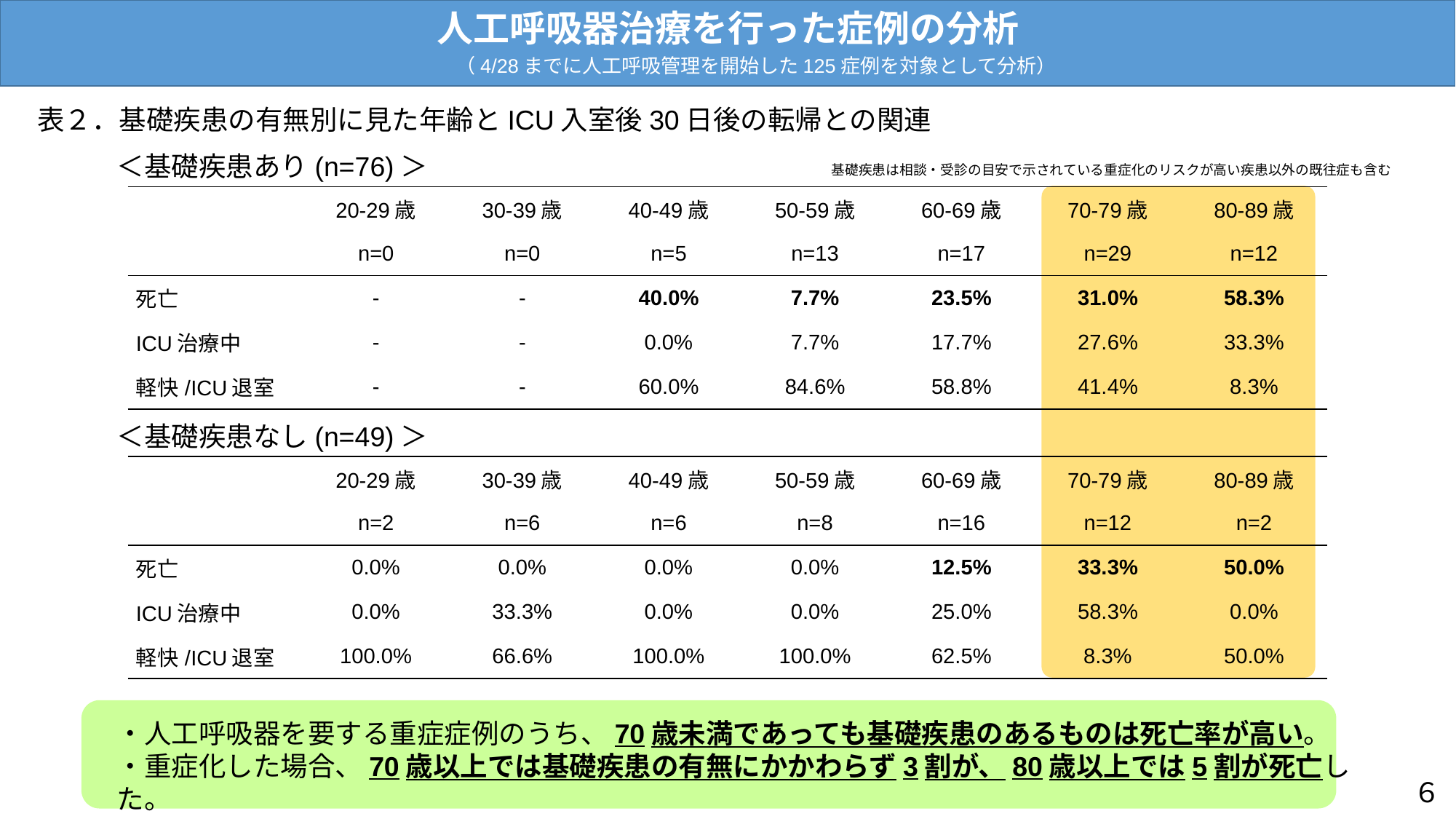

人工呼吸器治療を行った症例の分析
（4/28までに人工呼吸管理を開始した125症例を対象として分析）
表２．基礎疾患の有無別に見た年齢とICU入室後30日後の転帰との関連
＜基礎疾患あり(n=76)＞
基礎疾患は相談・受診の目安で示されている重症化のリスクが高い疾患以外の既往症も含む

|  | 20-29歳 | 30-39歳 | 40-49歳 | 50-59歳 | 60-69歳 | 70-79歳 | 80-89歳 |
| --- | --- | --- | --- | --- | --- | --- | --- |
|  | n=0 | n=0 | n=5 | n=13 | n=17 | n=29 | n=12 |
| 死亡 | - | - | 40.0% | 7.7% | 23.5% | 31.0% | 58.3% |
| ICU治療中 | - | - | 0.0% | 7.7% | 17.7% | 27.6% | 33.3% |
| 軽快/ICU退室 | - | - | 60.0% | 84.6% | 58.8% | 41.4% | 8.3% |
＜基礎疾患なし(n=49)＞
|  | 20-29歳 | 30-39歳 | 40-49歳 | 50-59歳 | 60-69歳 | 70-79歳 | 80-89歳 |
| --- | --- | --- | --- | --- | --- | --- | --- |
|  | n=2 | n=6 | n=6 | n=8 | n=16 | n=12 | n=2 |
| 死亡 | 0.0% | 0.0% | 0.0% | 0.0% | 12.5% | 33.3% | 50.0% |
| ICU治療中 | 0.0% | 33.3% | 0.0% | 0.0% | 25.0% | 58.3% | 0.0% |
| 軽快/ICU退室 | 100.0% | 66.6% | 100.0% | 100.0% | 62.5% | 8.3% | 50.0% |

・人工呼吸器を要する重症症例のうち、70歳未満であっても基礎疾患のあるものは死亡率が高い。
・重症化した場合、70歳以上では基礎疾患の有無にかかわらず3割が、80歳以上では5割が死亡した。
６